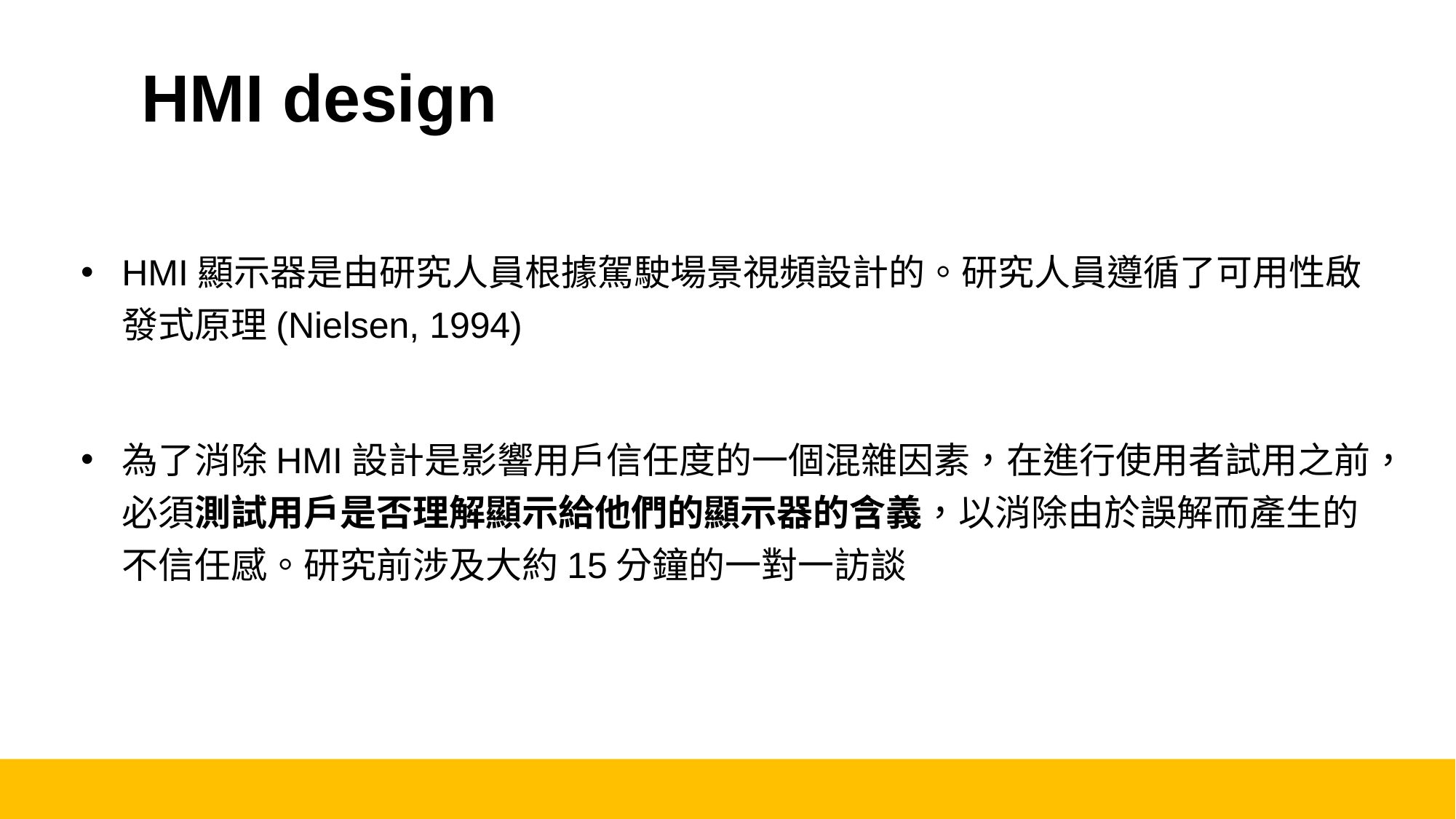

# HMI design
HMI顯示器是由研究人員根據駕駛場景視頻設計的。研究人員遵循了可用性啟發式原理(Nielsen, 1994)

為了消除HMI設計是影響用戶信任度的一個混雜因素，在進行使用者試用之前，必須測試用戶是否理解顯示給他們的顯示器的含義，以消除由於誤解而產生的不信任感。研究前涉及大約15分鐘的一對一訪談

6